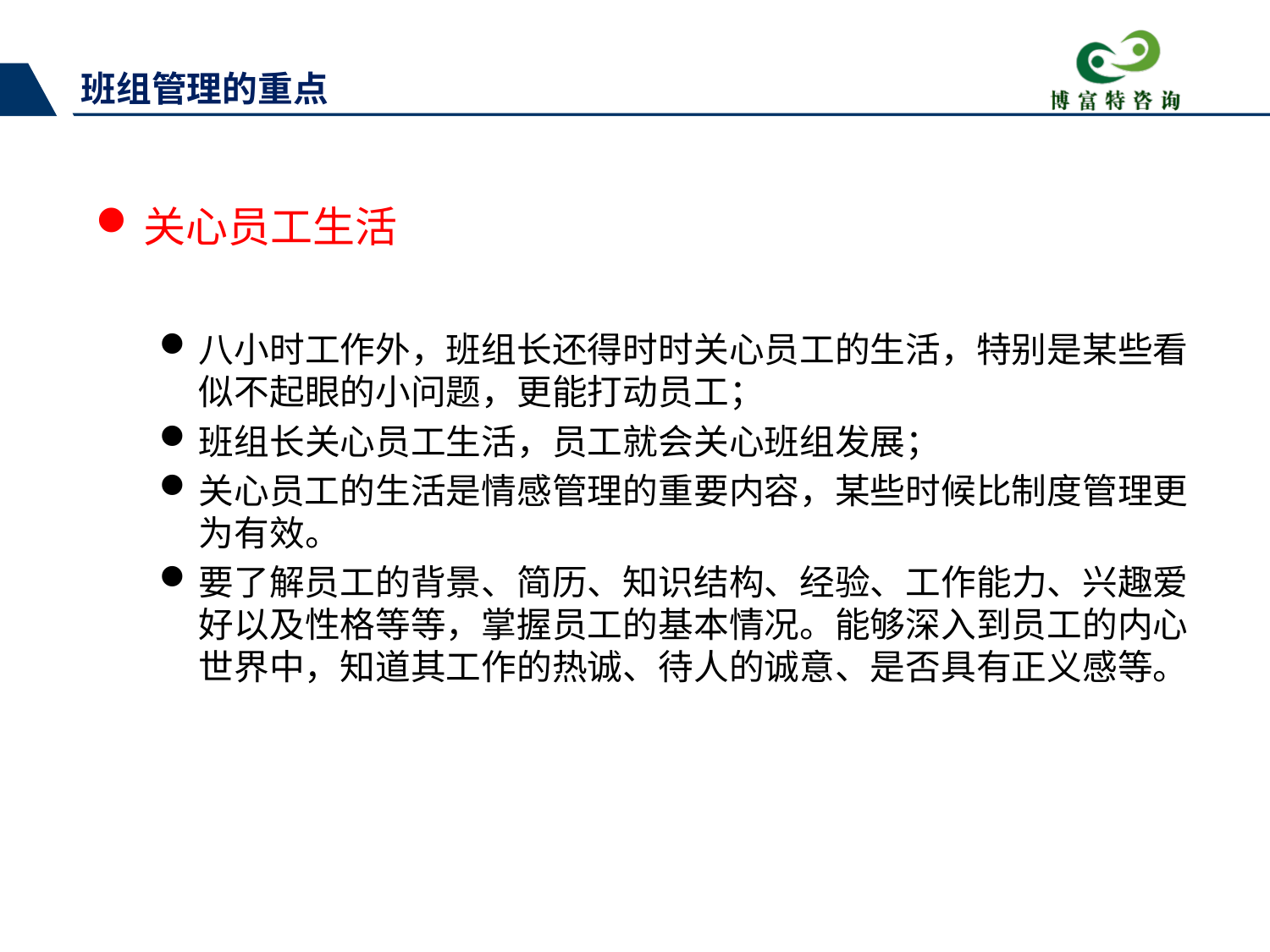

班组管理的重点
关心员工生活

八小时工作外，班组长还得时时关心员工的生活，特别是某些看似不起眼的小问题，更能打动员工；
班组长关心员工生活，员工就会关心班组发展；
关心员工的生活是情感管理的重要内容，某些时候比制度管理更为有效。
要了解员工的背景、简历、知识结构、经验、工作能力、兴趣爱好以及性格等等，掌握员工的基本情况。能够深入到员工的内心世界中，知道其工作的热诚、待人的诚意、是否具有正义感等。

74